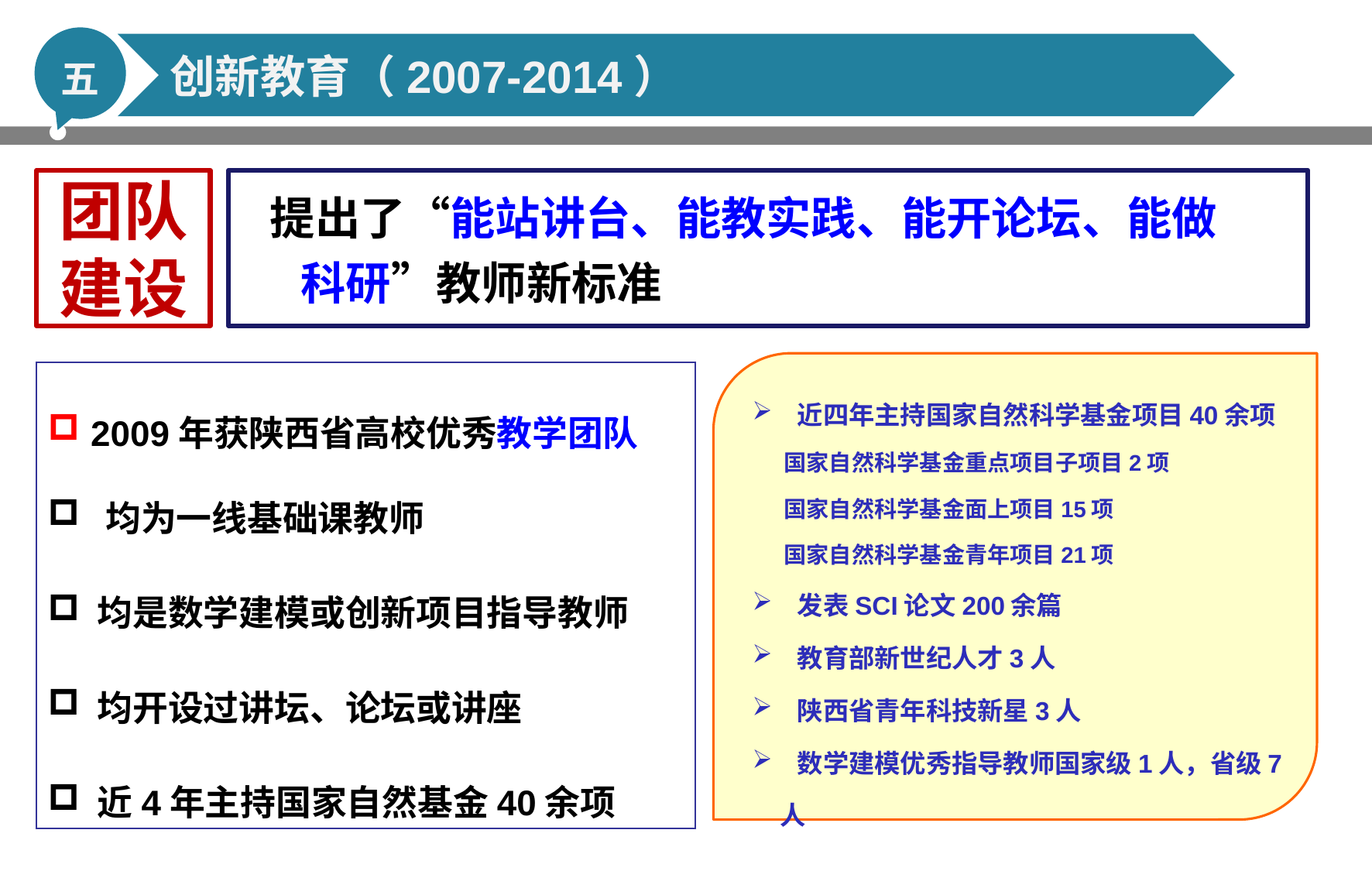

五
创新教育（2007-2014）

团队
建设

 提出了“能站讲台、能教实践、能开论坛、能做
    科研”教师新标准

 2009年获陕西省高校优秀教学团队
  均为一线基础课教师
 均是数学建模或创新项目指导教师
 均开设过讲坛、论坛或讲座
 近4年主持国家自然基金40余项
  近四年主持国家自然科学基金项目40余项
     国家自然科学基金重点项目子项目2项
     国家自然科学基金面上项目15项
     国家自然科学基金青年项目21项
  发表SCI论文200余篇
  教育部新世纪人才3人
  陕西省青年科技新星3人
  数学建模优秀指导教师国家级1人，省级7人